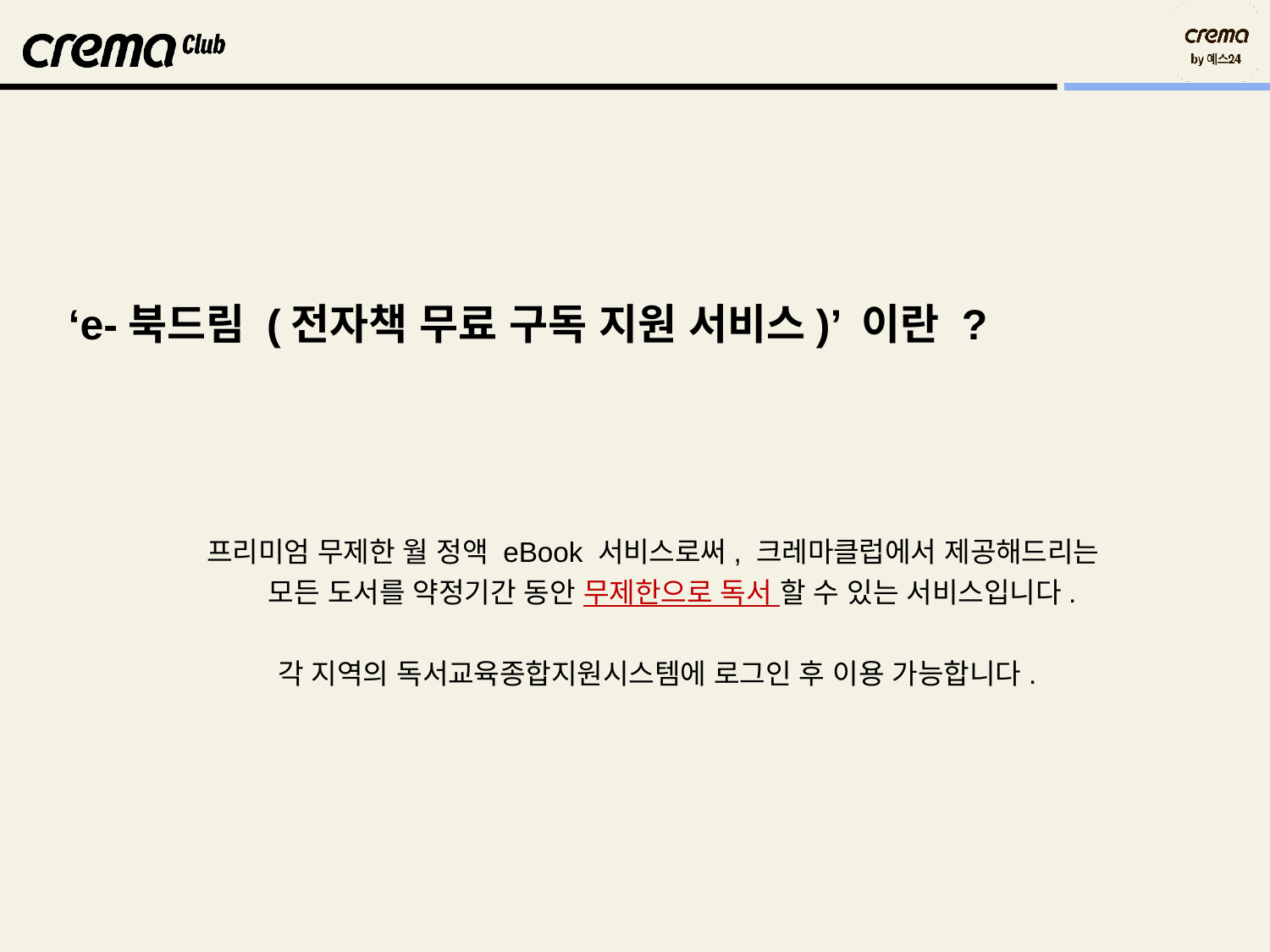

‘e-북드림 (전자책 무료 구독 지원 서비스)’ 이란 ?
프리미엄 무제한 월 정액 eBook 서비스로써, 크레마클럽에서 제공해드리는
   모든 도서를 약정기간 동안 무제한으로 독서 할 수 있는 서비스입니다.

각 지역의 독서교육종합지원시스템에 로그인 후 이용 가능합니다.